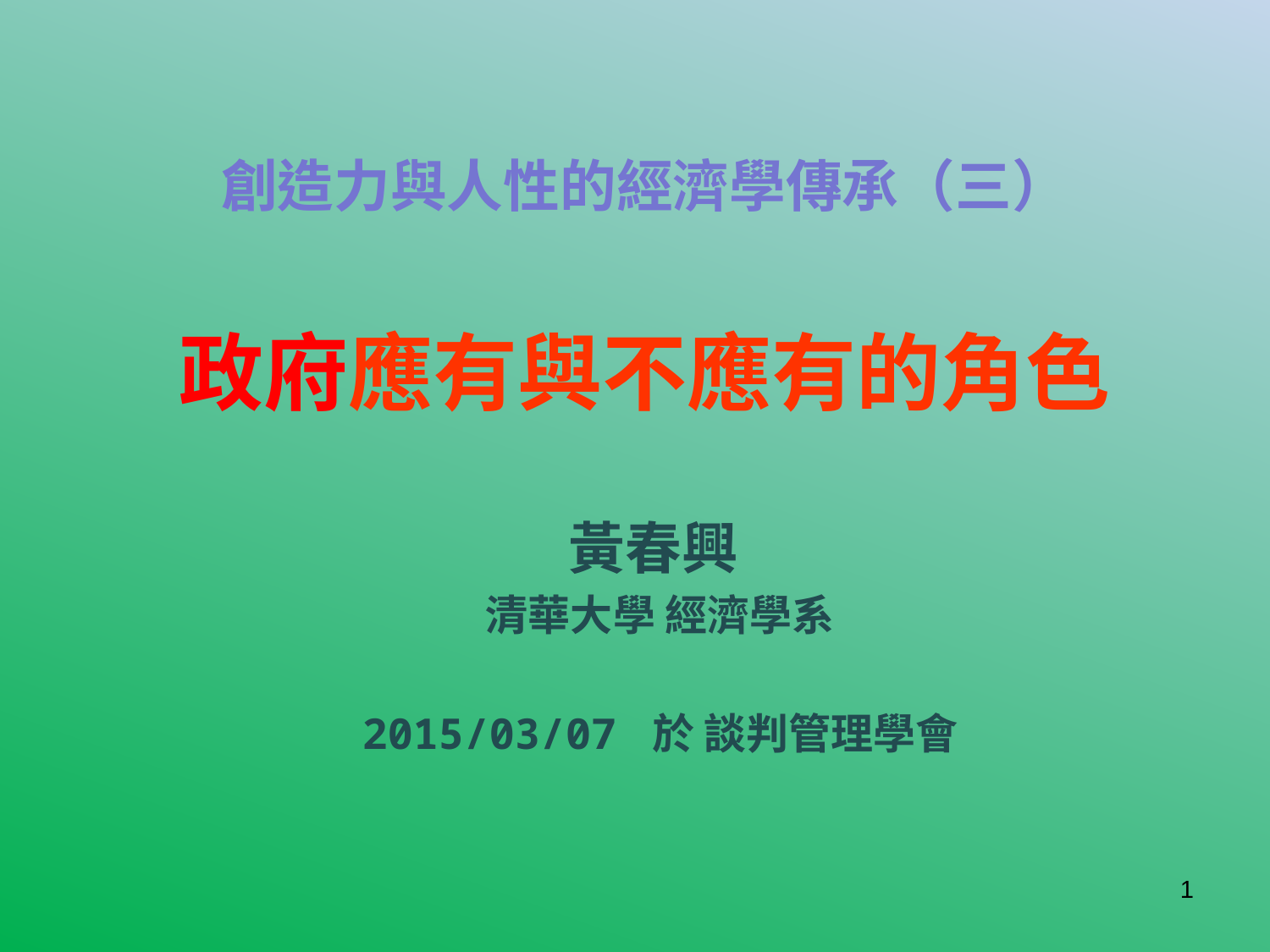

# 創造力與人性的經濟學傳承（三） 政府應有與不應有的角色
黃春興
清華大學 經濟學系

2015/03/07 於 談判管理學會

1